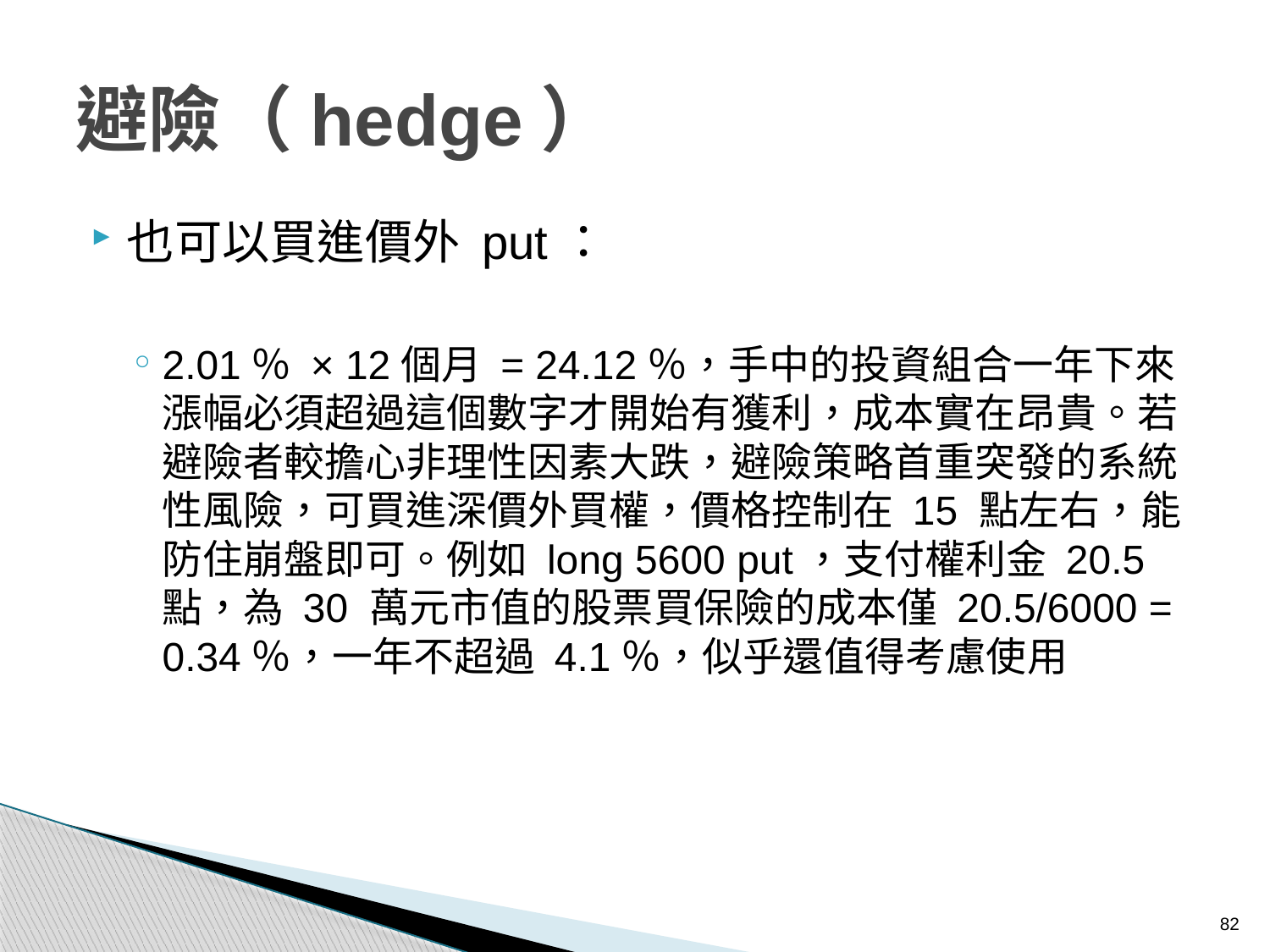

# 避險（hedge）
也可以買進價外 put：

2.01％ × 12個月 = 24.12％，手中的投資組合一年下來漲幅必須超過這個數字才開始有獲利，成本實在昂貴。若避險者較擔心非理性因素大跌，避險策略首重突發的系統性風險，可買進深價外買權，價格控制在 15 點左右，能防住崩盤即可。例如 long 5600 put，支付權利金 20.5 點，為 30 萬元市值的股票買保險的成本僅 20.5/6000 = 0.34％，一年不超過 4.1％，似乎還值得考慮使用

82